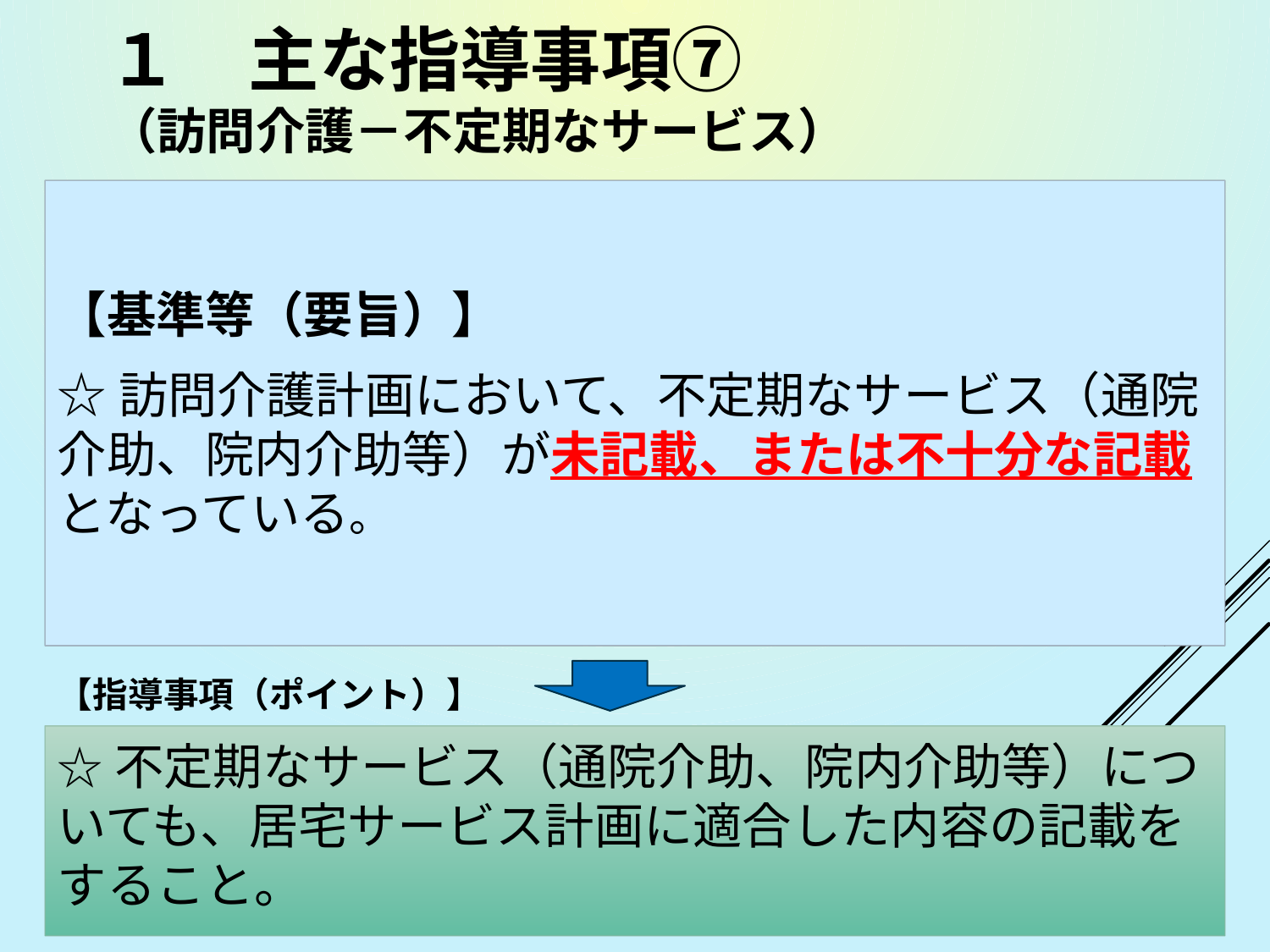

# １　主な指導事項⑦ （訪問介護－不定期なサービス）
【基準等（要旨）】
☆訪問介護計画において、不定期なサービス（通院介助、院内介助等）が未記載、または不十分な記載となっている。

【指導事項（ポイント）】
☆不定期なサービス（通院介助、院内介助等）についても、居宅サービス計画に適合した内容の記載をすること。

8